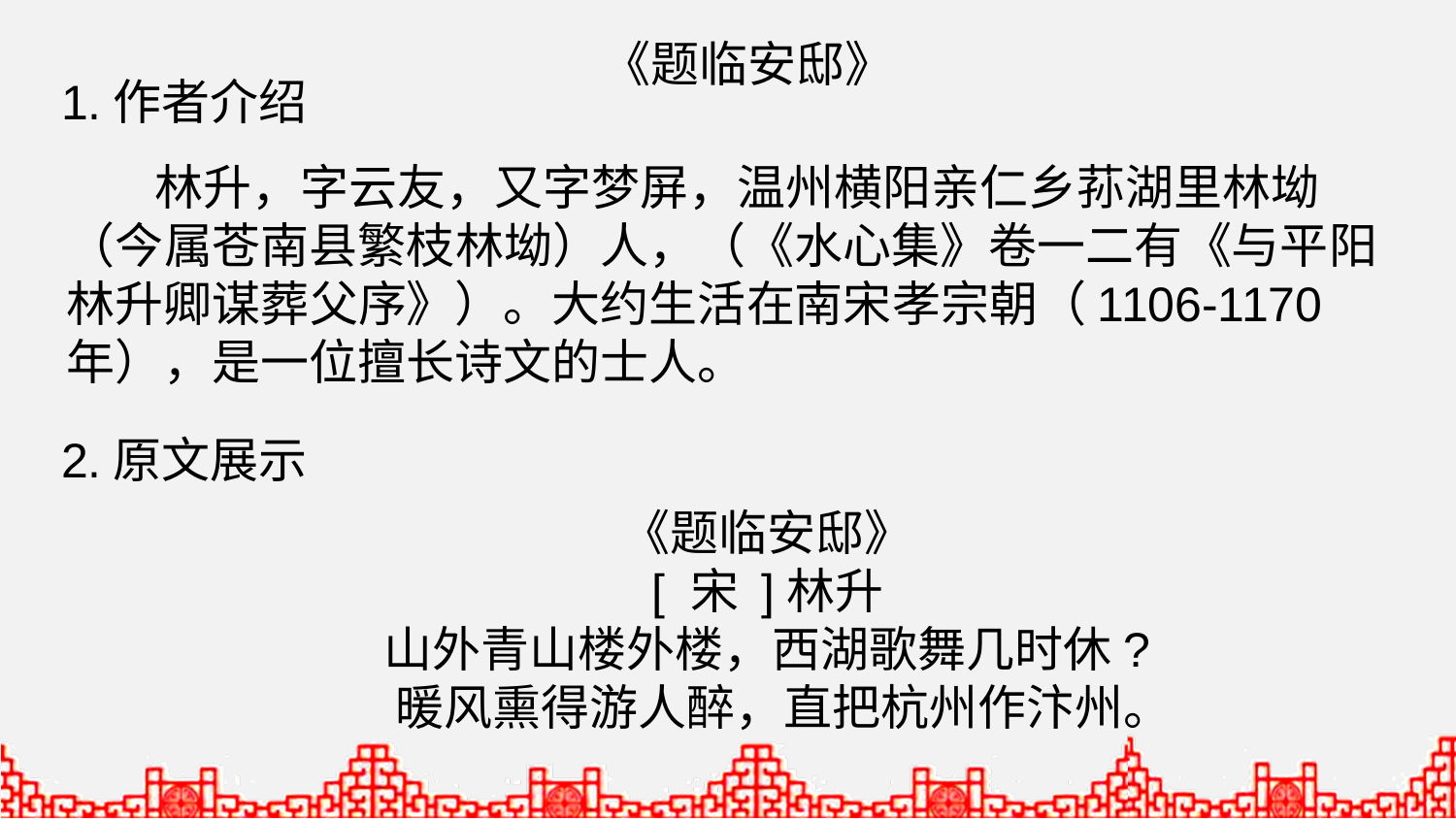

《题临安邸》
1.作者介绍
       林升，字云友，又字梦屏，温州横阳亲仁乡荪湖里林坳（今属苍南县繁枝林坳）人，（《水心集》卷一二有《与平阳林升卿谋葬父序》）。大约生活在南宋孝宗朝（1106-1170年），是一位擅长诗文的士人。
2.原文展示
《题临安邸》
[ 宋 ]林升
山外青山楼外楼，西湖歌舞几时休?
  暖风熏得游人醉，直把杭州作汴州。